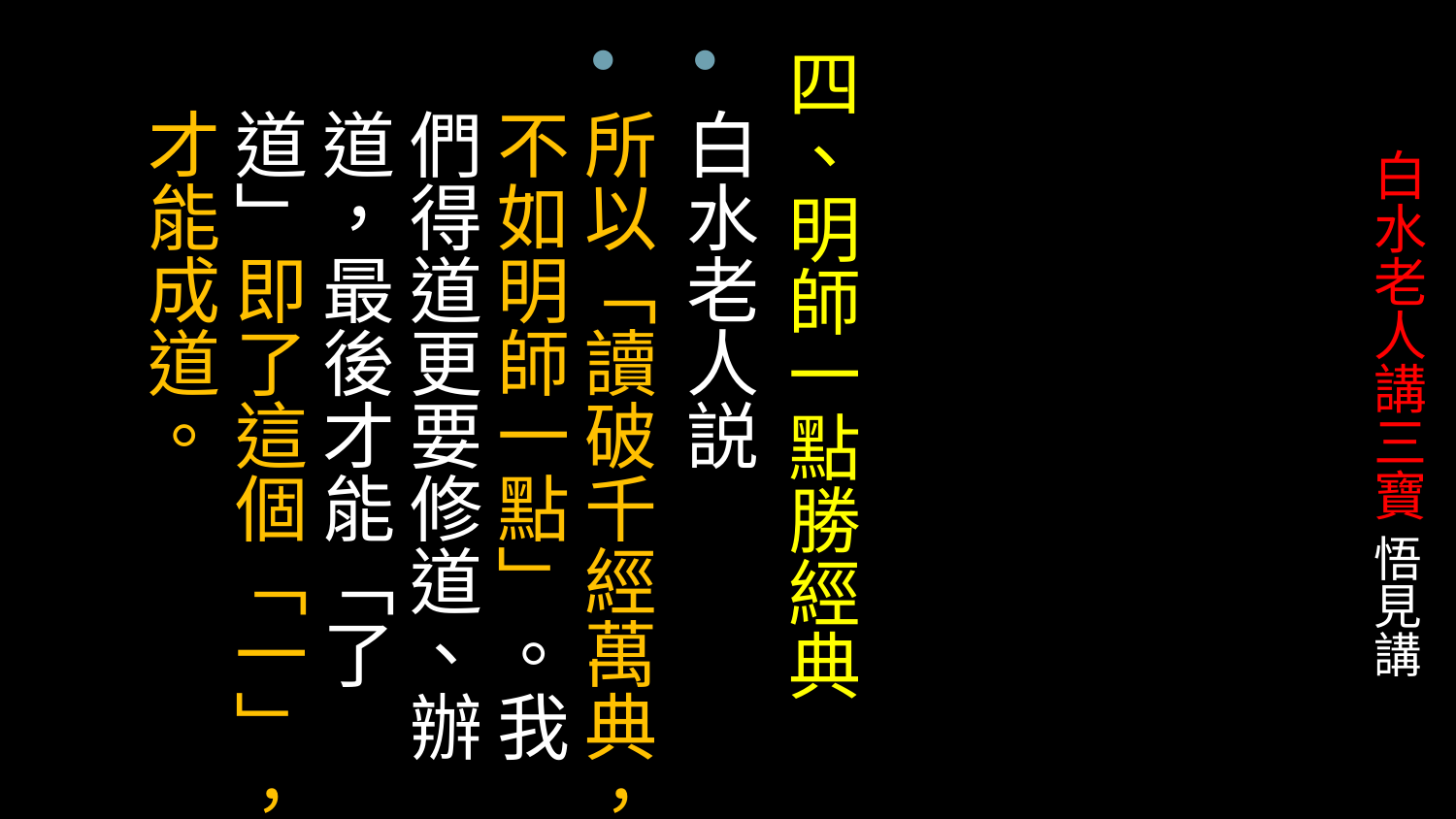

四、明師一點勝經典
白水老人説
所以「讀破千經萬典，不如明師一點」。我們得道更要修道、辦道，最後才能「了道」即了這個「一」，才能成道。

# 白水老人講三寶 悟見講